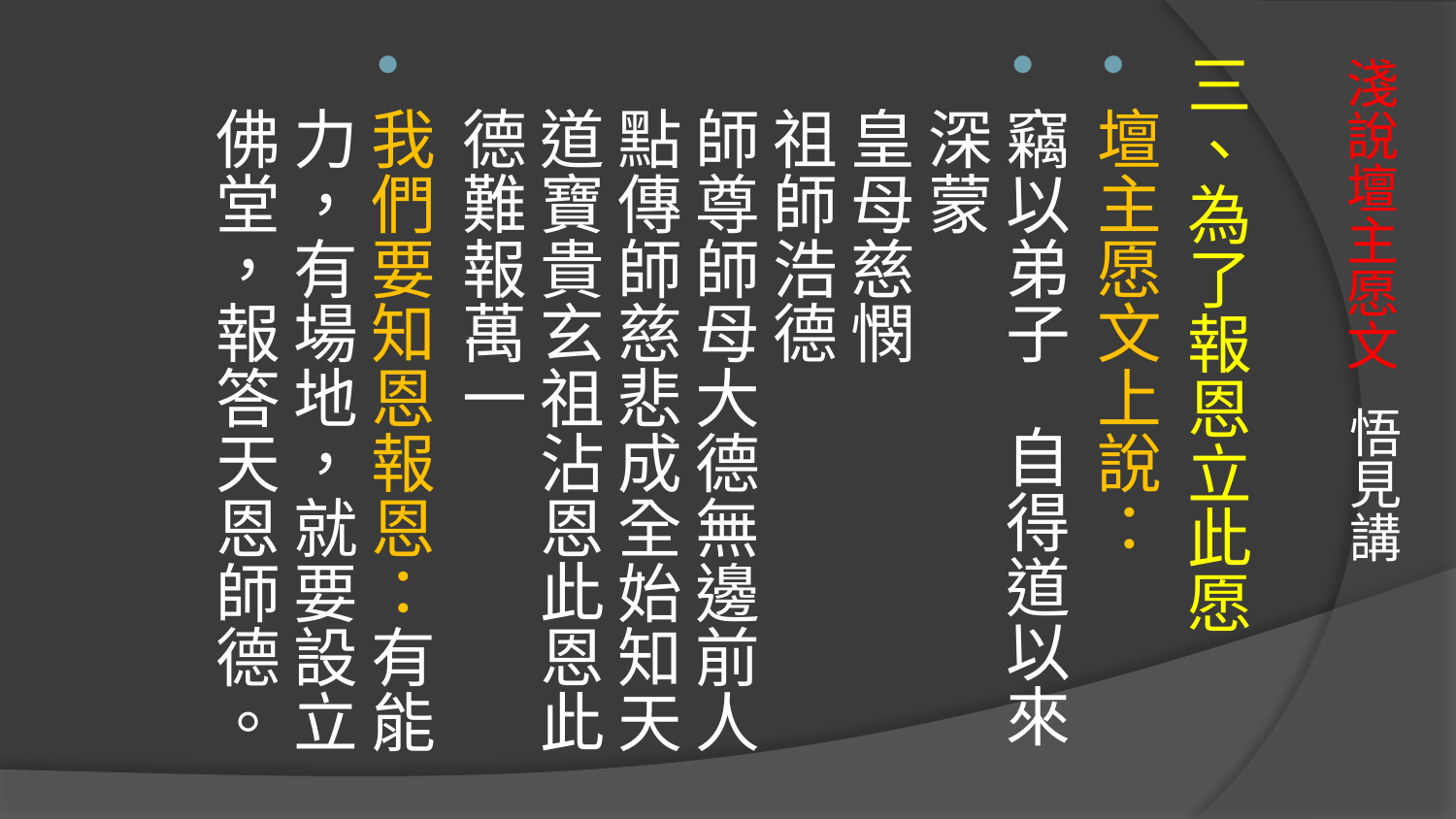

三、為了報恩立此愿
壇主愿文上說：
竊以弟子    自得道以來深蒙
皇母慈憫
祖師浩德
師尊師母大德無邊前人點傳師慈悲成全始知天道寶貴玄祖沾恩此恩此德難報萬一
我們要知恩報恩：有能力，有場地，就要設立佛堂，報答天恩師德。

# 淺說壇主愿文   悟見講